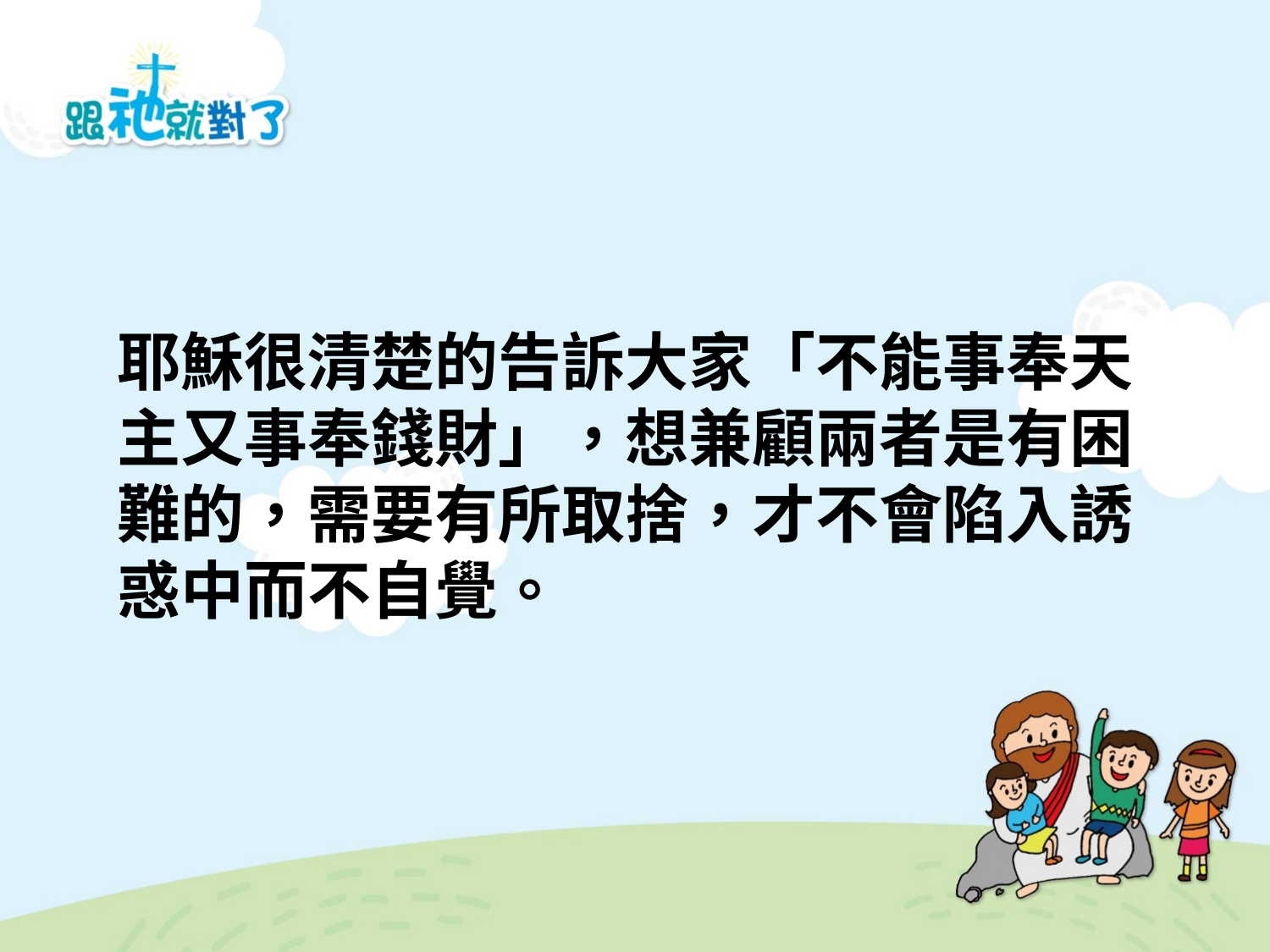

耶穌很清楚的告訴大家「不能事奉天主又事奉錢財」，想兼顧兩者是有困難的，需要有所取捨，才不會陷入誘惑中而不自覺。